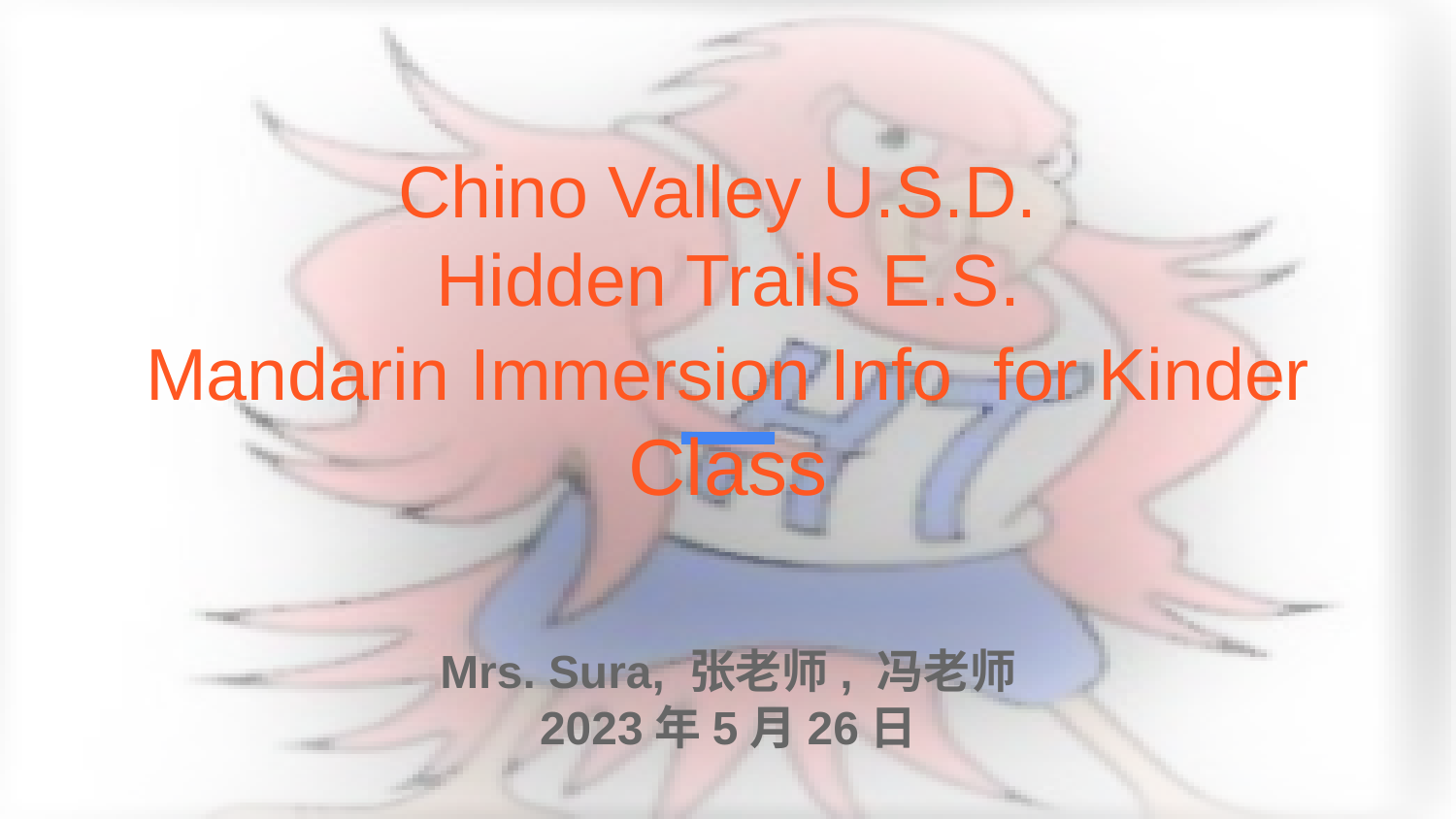

# Chino Valley U.S.D.
Hidden Trails E.S.
Mandarin Immersion Info  for Kinder Class

Mrs. Sura, 张老师, 冯老师
2023年5月26日